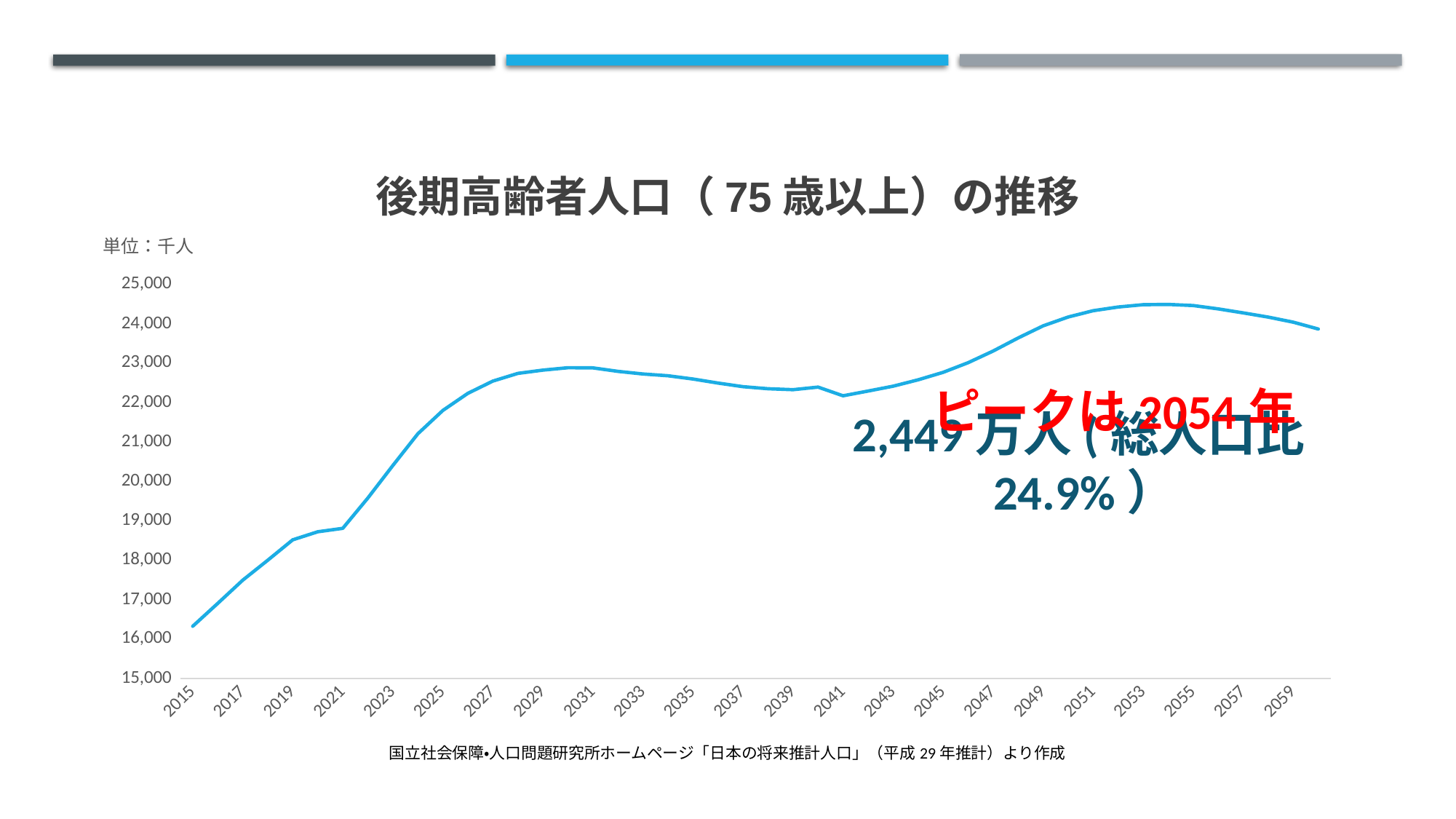

# 後期高齢者人口（75歳以上）の推移

### Chart: 単位：千人

| Category | 系列 1 |
|---|---|
| 2015 | 16322.237 |
| 2016 | 16903.405 |
| 2017 | 17492.179 |
| 2018 | 17998.552 |
| 2019 | 18516.428 |
| 2020 | 18719.899 |
| 2021 | 18807.443 |
| 2022 | 19574.498 |
| 2023 | 20402.297 |
| 2024 | 21207.078 |
| 2025 | 21799.724 |
| 2026 | 22233.943 |
| 2027 | 22544.568 |
| 2028 | 22740.456 |
| 2029 | 22823.374 |
| 2030 | 22884.331 |
| 2031 | 22879.643 |
| 2032 | 22791.856 |
| 2033 | 22724.997 |
| 2034 | 22679.909 |
| 2035 | 22597.261 |
| 2036 | 22494.728 |
| 2037 | 22403.688 |
| 2038 | 22350.359 |
| 2039 | 22326.287 |
| 2040 | 22391.806 |
| 2041 | 22172.2 |
| 2042 | 22291.881 |
| 2043 | 22415.382 |
| 2044 | 22576.606 |
| 2045 | 22766.642 |
| 2046 | 23011.575 |
| 2047 | 23307.002 |
| 2048 | 23639.451 |
| 2049 | 23947.003 |
| 2050 | 24170.319 |
| 2051 | 24330.655 |
| 2052 | 24424.402 |
| 2053 | 24483.476 |
| 2054 | 24490.042 |
| 2055 | 24461.71 |
| 2056 | 24376.486 |
| 2057 | 24275.195 |
| 2058 | 24168.664 |
| 2059 | 24039.375 |
| 2060 | 23866.416 |
ピークは2054年
2,449万人(総人口比24.9%）
国立社会保障・人口問題研究所ホームページ「日本の将来推計人口」（平成29年推計）より作成